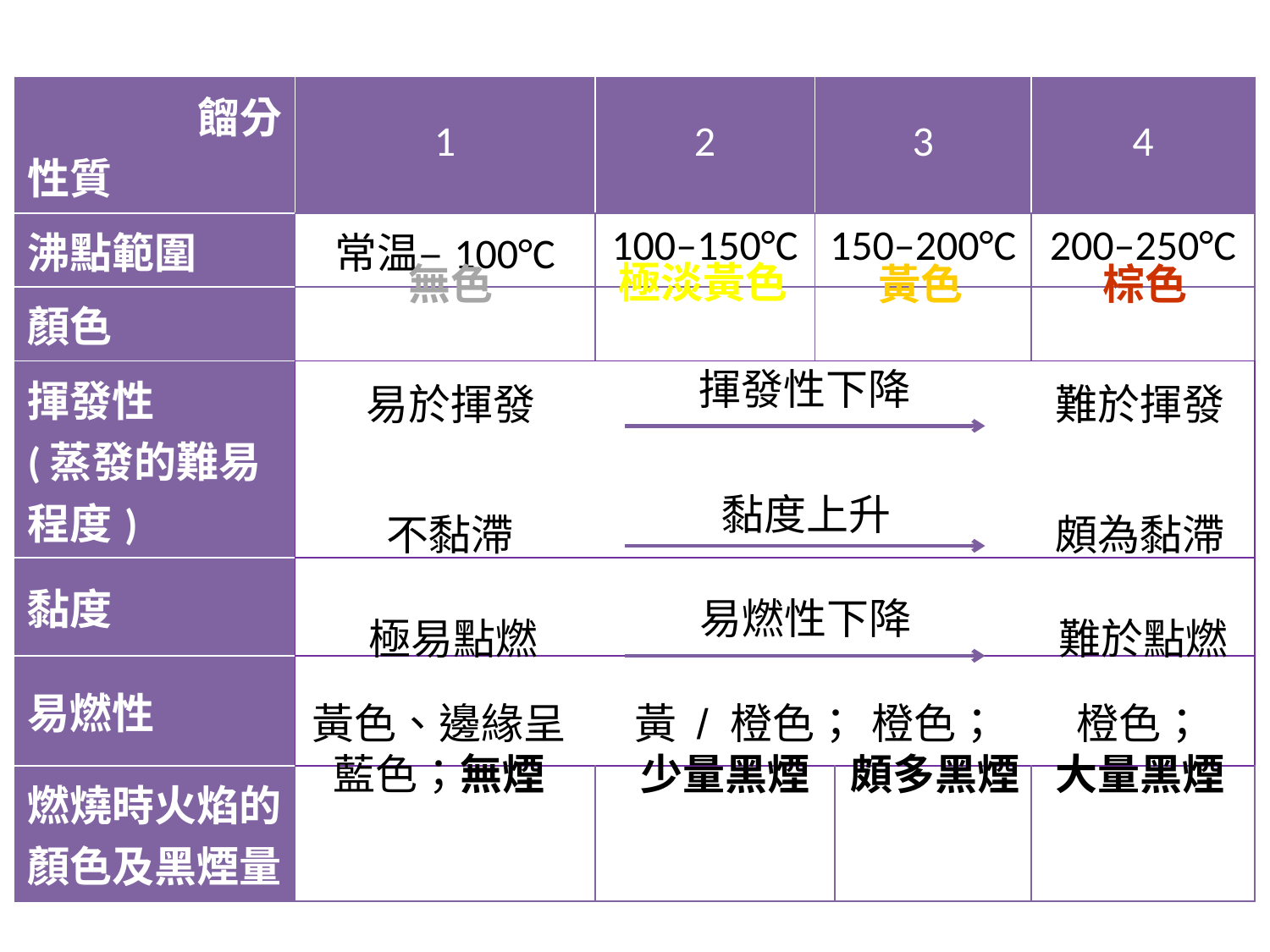

| 餾分 性質 | 1 | 2 | 3 |  | 4 |
| --- | --- | --- | --- | --- | --- |
| 沸點範圍 | 常温–100°C | 100–150°C | 150–200°C |  | 200–250°C |
| 顏色 |  |  |  |  |  |
| 揮發性 (蒸發的難易程度) |  |  |  |  |  |
| 黏度 |  |  |  |  |  |
| 易燃性 |  |  |  |  |  |
| 燃燒時火焰的顏色及黑煙量 |  |  |  |  |  |
極淡黃色
無色
黃色
棕色
揮發性下降
易於揮發
難於揮發
黏度上升
不黏滯
頗為黏滯
易燃性下降
極易點燃
難於點燃
黃色、邊緣呈藍色；無煙
黃 / 橙色；
少量黑煙
橙色；
頗多黑煙
橙色；
大量黑煙